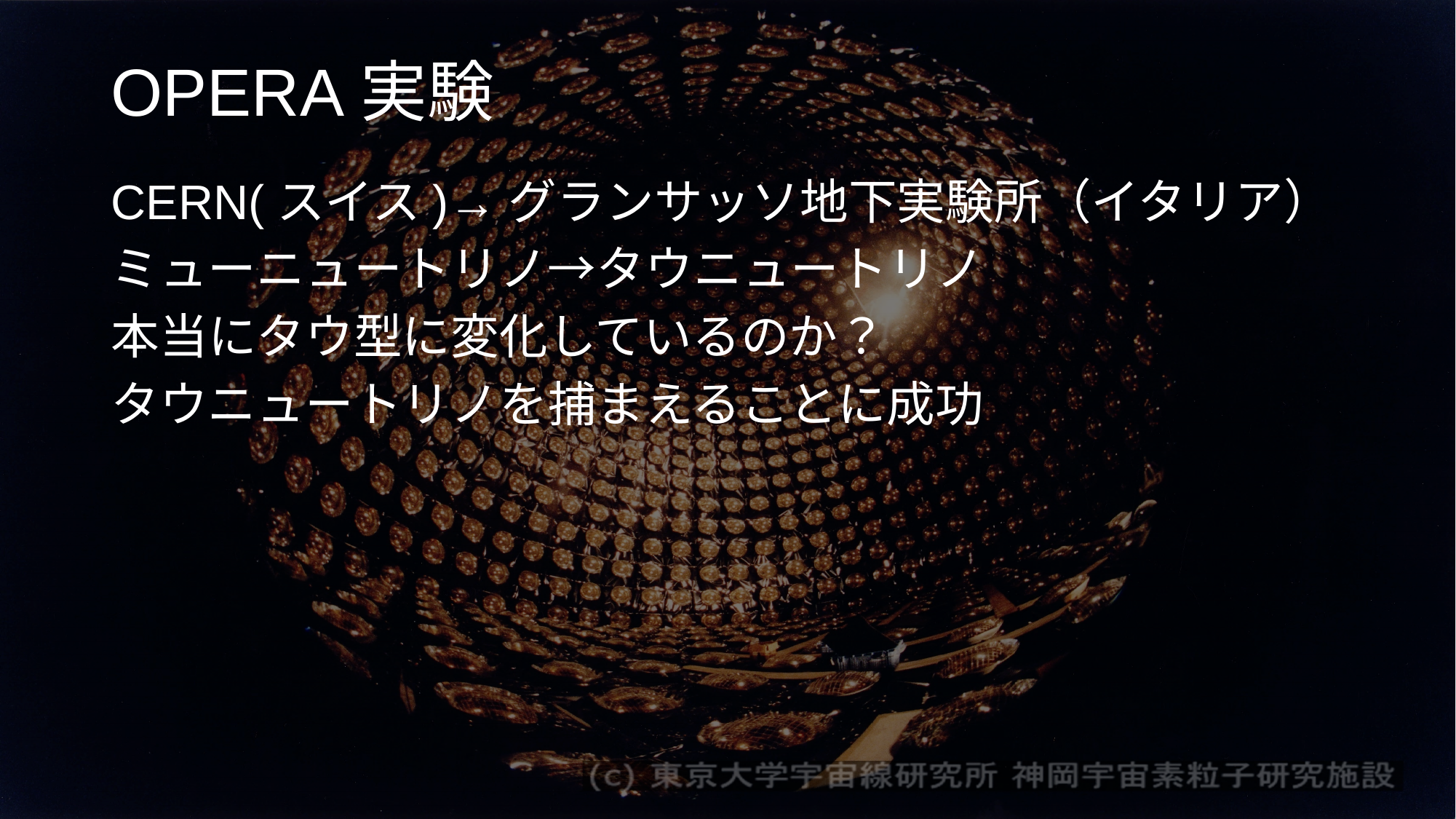

# OPERA実験
CERN(スイス)→グランサッソ地下実験所（イタリア）
ミューニュートリノ→タウニュートリノ
本当にタウ型に変化しているのか？
タウニュートリノを捕まえることに成功